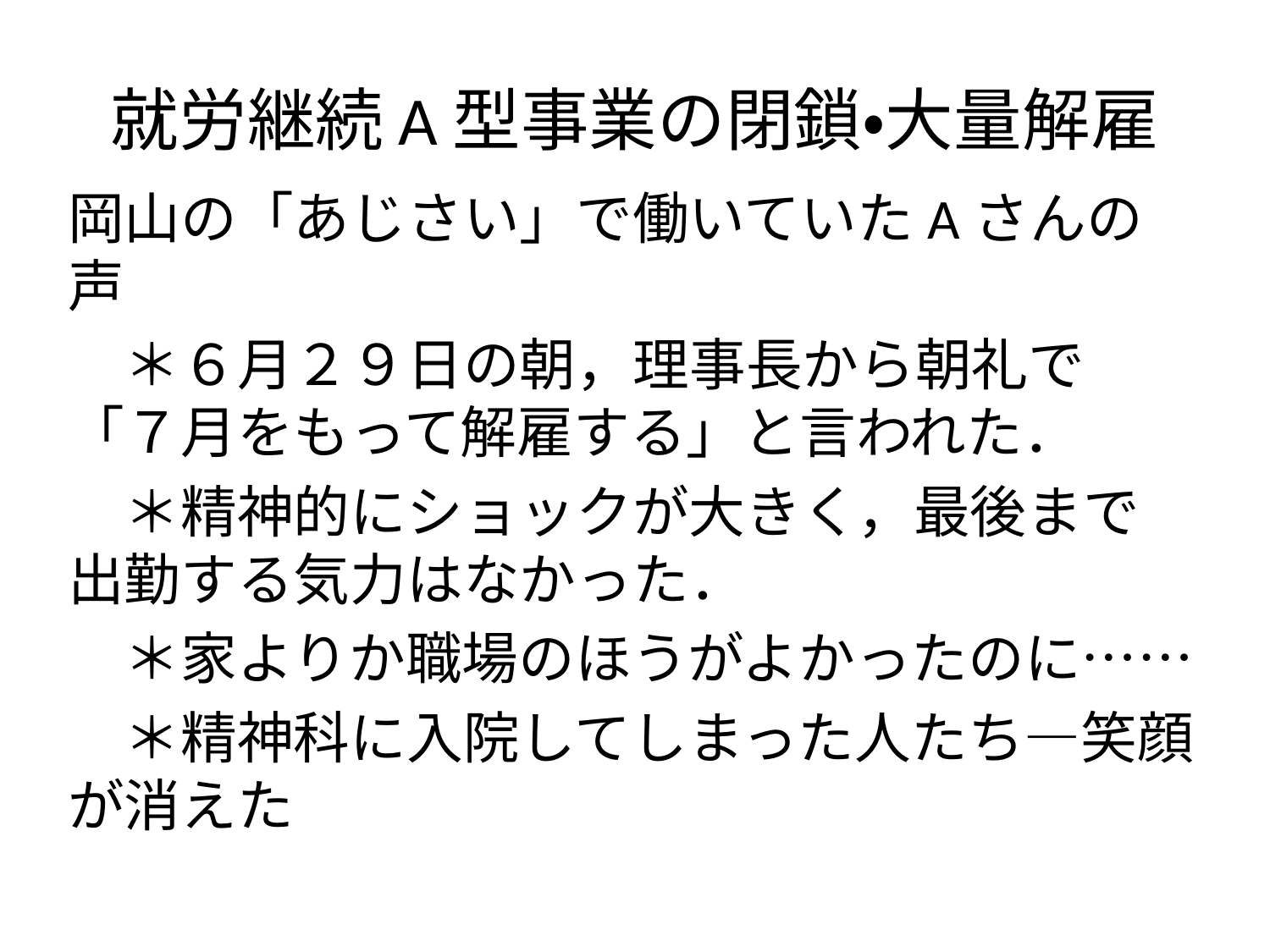

# 就労継続A型事業の閉鎖・大量解雇
岡山の「あじさい」で働いていたAさんの声
　＊６月２９日の朝，理事長から朝礼で「７月をもって解雇する」と言われた．
　＊精神的にショックが大きく，最後まで出勤する気力はなかった．
　＊家よりか職場のほうがよかったのに……
　＊精神科に入院してしまった人たち―笑顔が消えた